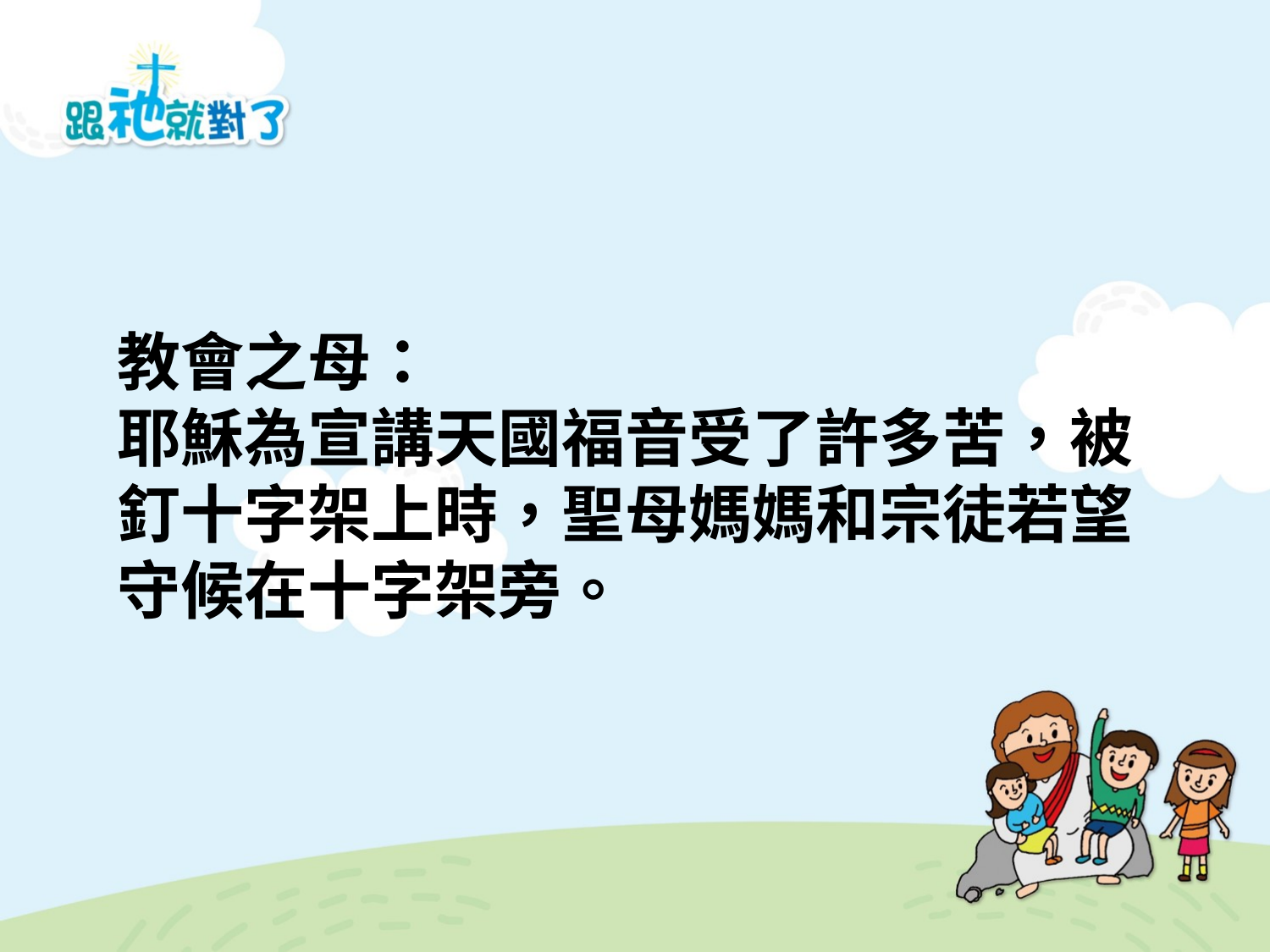

教會之母：
耶穌為宣講天國福音受了許多苦，被釘十字架上時，聖母媽媽和宗徒若望守候在十字架旁。